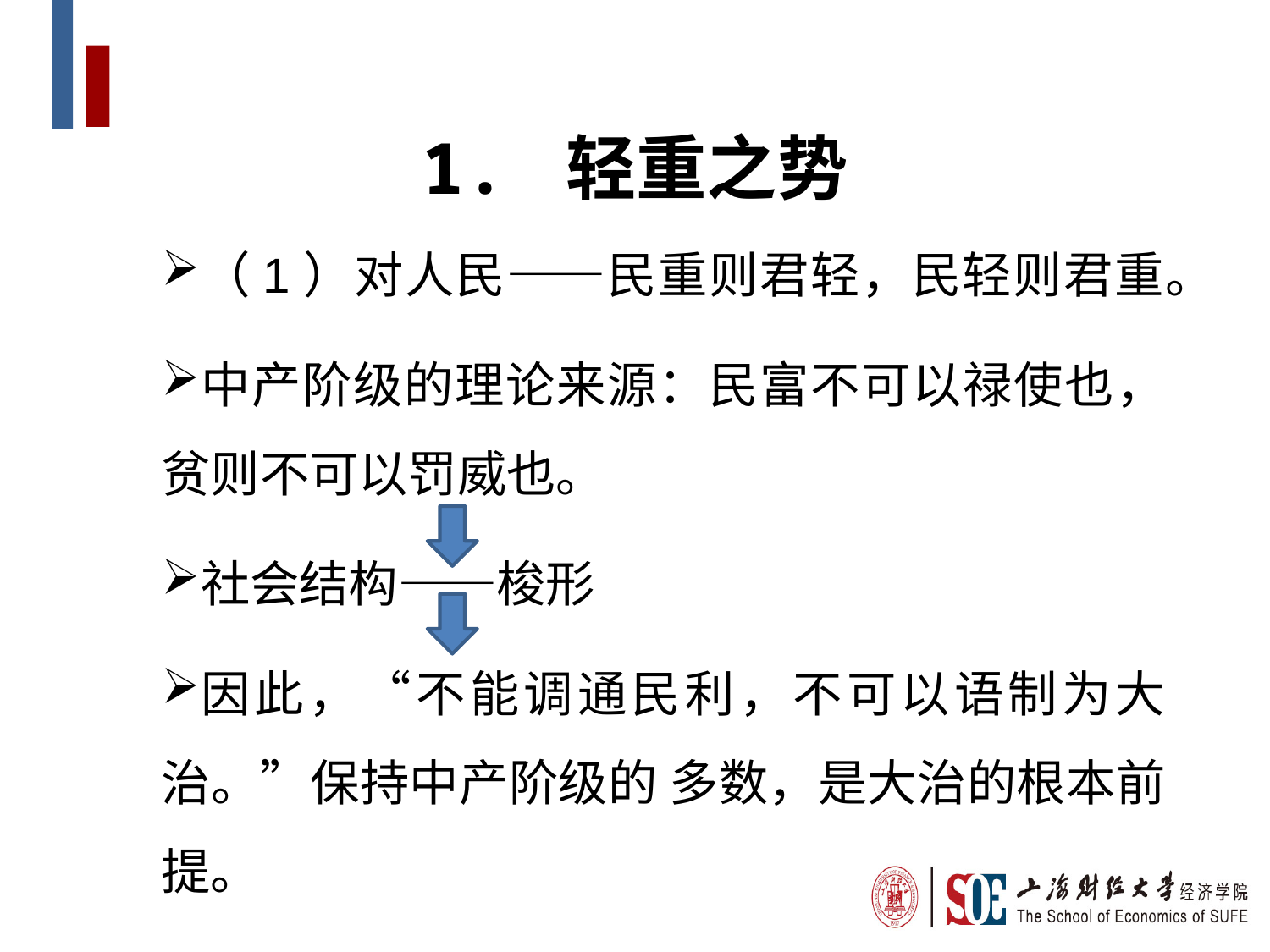

1. 轻重之势
（1）对人民——民重则君轻，民轻则君重。
中产阶级的理论来源：民富不可以禄使也，贫则不可以罚威也。
社会结构——梭形
因此，“不能调通民利，不可以语制为大治。”保持中产阶级的 多数，是大治的根本前提。